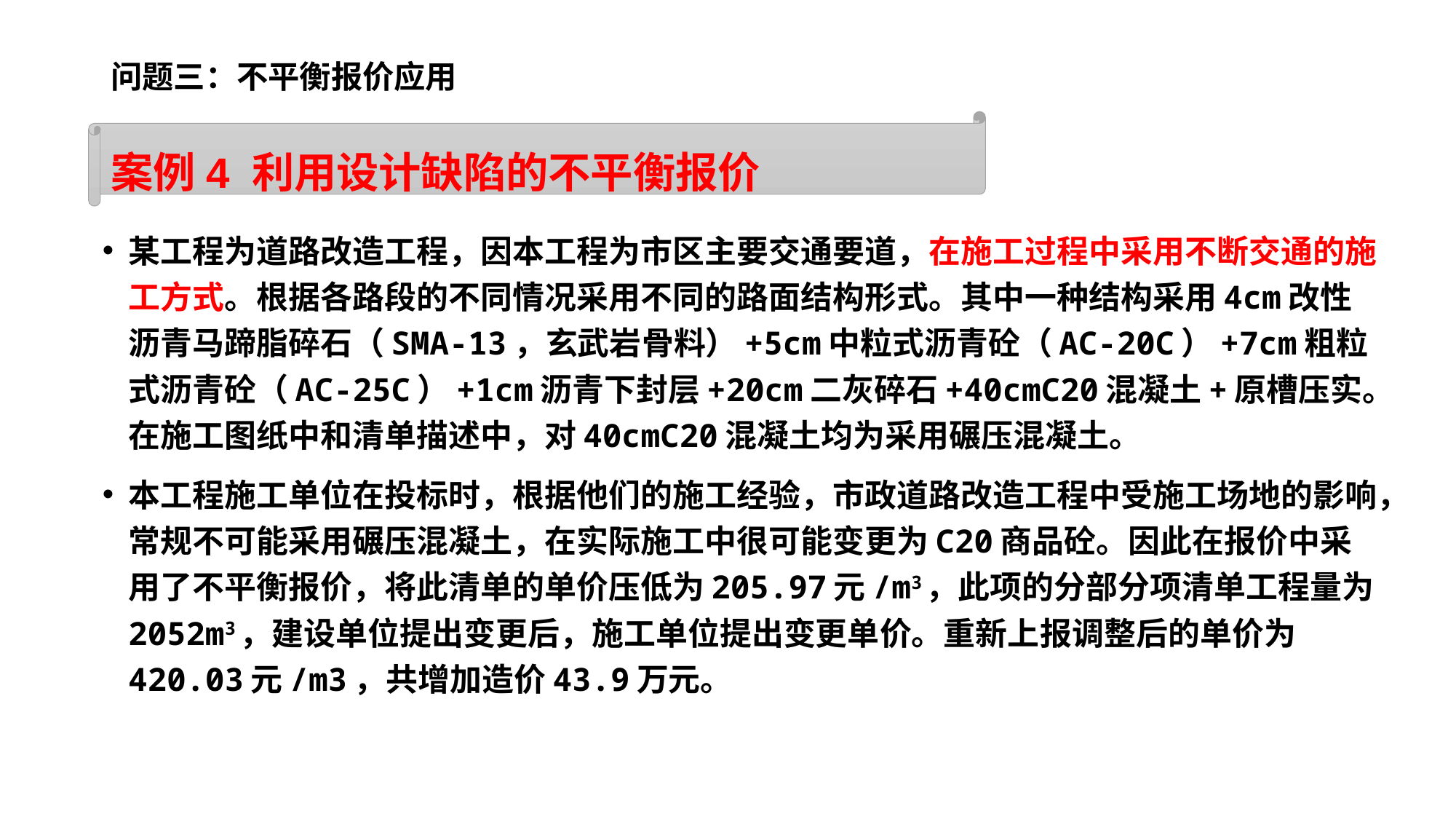

# 问题三：不平衡报价应用
案例4 利用设计缺陷的不平衡报价
某工程为道路改造工程，因本工程为市区主要交通要道，在施工过程中采用不断交通的施工方式。根据各路段的不同情况采用不同的路面结构形式。其中一种结构采用4cm改性沥青马蹄脂碎石（SMA-13，玄武岩骨料）+5cm中粒式沥青砼（AC-20C）+7cm粗粒式沥青砼（AC-25C）+1cm沥青下封层+20cm二灰碎石+40cmC20混凝土+原槽压实。在施工图纸中和清单描述中，对40cmC20混凝土均为采用碾压混凝土。
本工程施工单位在投标时，根据他们的施工经验，市政道路改造工程中受施工场地的影响，常规不可能采用碾压混凝土，在实际施工中很可能变更为C20商品砼。因此在报价中采用了不平衡报价，将此清单的单价压低为205.97元/m3，此项的分部分项清单工程量为2052m3，建设单位提出变更后，施工单位提出变更单价。重新上报调整后的单价为420.03元/m3，共增加造价43.9万元。